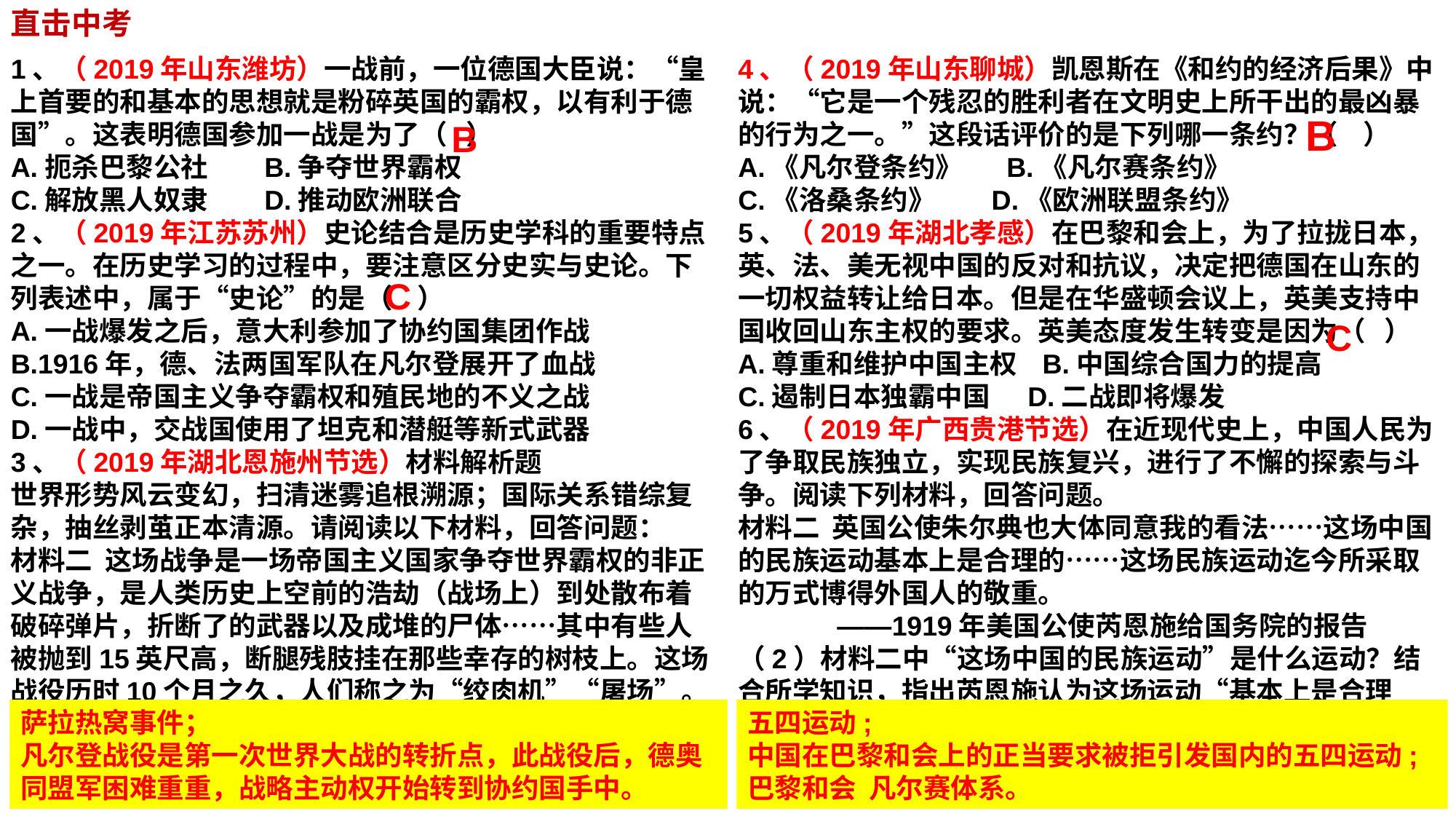

直击中考
1、（2019年山东潍坊）一战前，一位德国大臣说：“皇上首要的和基本的思想就是粉碎英国的霸权，以有利于德国”。这表明德国参加一战是为了（   ）A.扼杀巴黎公社        B.争夺世界霸权
C.解放黑人奴隶        D.推动欧洲联合
2、（2019年江苏苏州）史论结合是历史学科的重要特点之一。在历史学习的过程中，要注意区分史实与史论。下列表述中，属于“史论”的是（    ）
A.一战爆发之后，意大利参加了协约国集团作战
B.1916年，德、法两国军队在凡尔登展开了血战
C.一战是帝国主义争夺霸权和殖民地的不义之战
D.一战中，交战国使用了坦克和潜艇等新式武器
3、（2019年湖北恩施州节选）材料解析题
世界形势风云变幻，扫清迷雾追根溯源；国际关系错综复杂，抽丝剥茧正本清源。请阅读以下材料，回答问题：
材料二  这场战争是一场帝国主义国家争夺世界霸权的非正义战争，是人类历史上空前的浩劫（战场上）到处散布着破碎弹片，折断了的武器以及成堆的尸体……其中有些人被抛到15英尺高，断腿残肢挂在那些幸存的树枝上。这场战役历时10个月之久，人们称之为“绞肉机”“屠场”。
（2）引发材料二中“这场战争”的导火线是什么？被称为“绞肉机”“屠场”的战役在“这场战争”中有何作用？
4、（2019年山东聊城）凯恩斯在《和约的经济后果》中说：“它是一个残忍的胜利者在文明史上所干出的最凶暴的行为之一。”这段话评价的是下列哪一条约？（    ）A.《凡尔登条约》      B.《凡尔赛条约》C.《洛桑条约》        D.《欧洲联盟条约》
5、（2019年湖北孝感）在巴黎和会上，为了拉拢日本，英、法、美无视中国的反对和抗议，决定把德国在山东的一切权益转让给日本。但是在华盛顿会议上，英美支持中国收回山东主权的要求。英美态度发生转变是因为（   ）
A.尊重和维护中国主权   B.中国综合国力的提高
C.遏制日本独霸中国     D.二战即将爆发
6、（2019年广西贵港节选）在近现代史上，中国人民为了争取民族独立，实现民族复兴，进行了不懈的探索与斗争。阅读下列材料，回答问题。
材料二  英国公使朱尔典也大体同意我的看法……这场中国的民族运动基本上是合理的……这场民族运动迄今所采取的万式博得外国人的敬重。
             ——1919年美国公使芮恩施给国务院的报告
（2）材料二中“这场中国的民族运动”是什么运动？结合所学知识，指出芮恩施认为这场运动“基本上是合理的”的理由是什么？这场运动的爆发和国际上哪次会议有关？在这次会议上签订的一系列条约，构建了什么体系？
B
B
C
C
萨拉热窝事件；
凡尔登战役是第一次世界大战的转折点，此战役后，德奥同盟军困难重重，战略主动权开始转到协约国手中。
五四运动;
中国在巴黎和会上的正当要求被拒引发国内的五四运动;巴黎和会  凡尔赛体系。